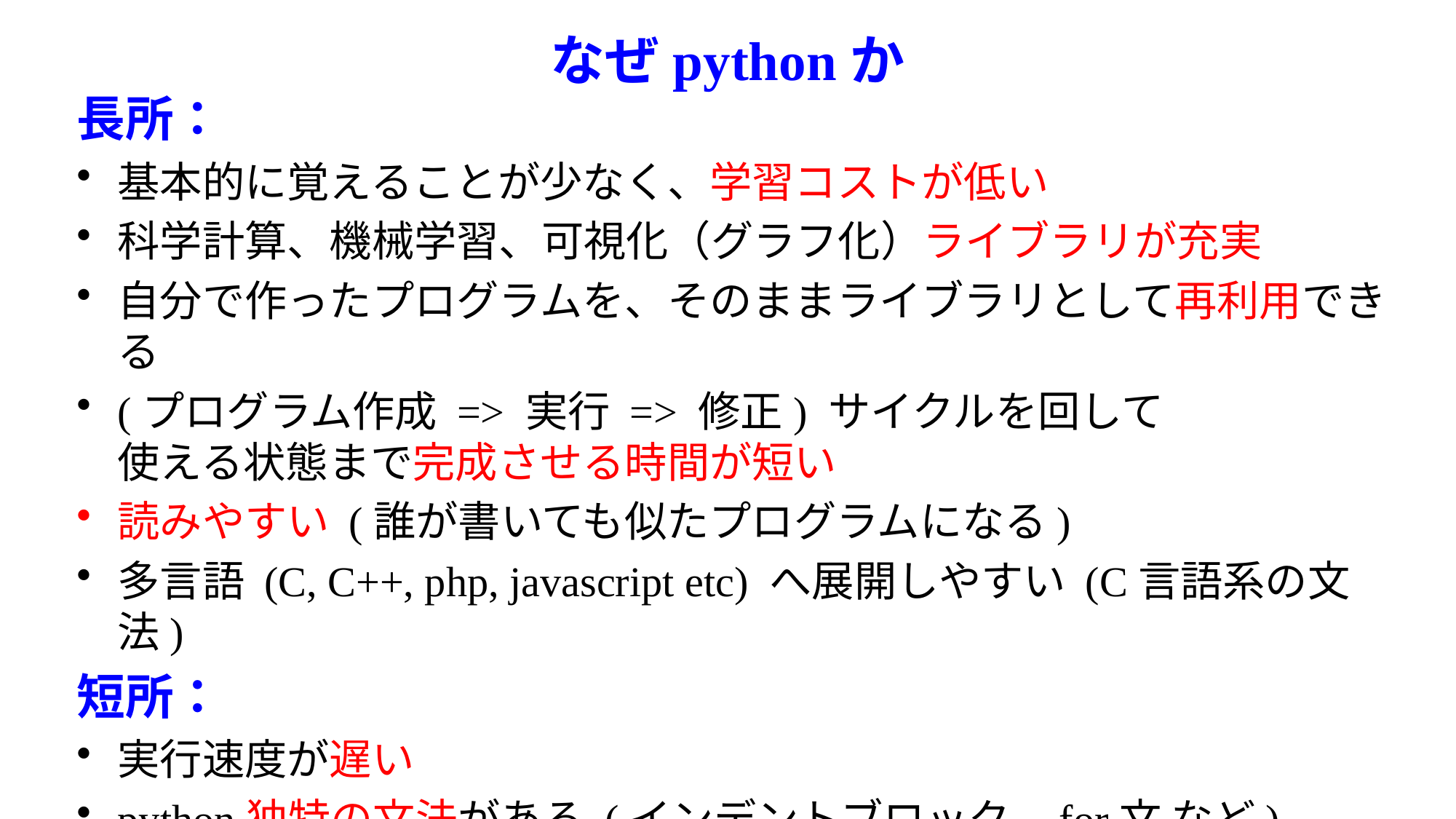

# なぜpythonか
長所：
基本的に覚えることが少なく、学習コストが低い
科学計算、機械学習、可視化（グラフ化）ライブラリが充実
自分で作ったプログラムを、そのままライブラリとして再利用できる
(プログラム作成 => 実行 => 修正) サイクルを回して
使える状態まで完成させる時間が短い
読みやすい (誰が書いても似たプログラムになる)
多言語 (C, C++, php, javascript etc) へ展開しやすい (C言語系の文法)
短所：
実行速度が遅い
python独特の文法がある (インデントブロック、for文 など)